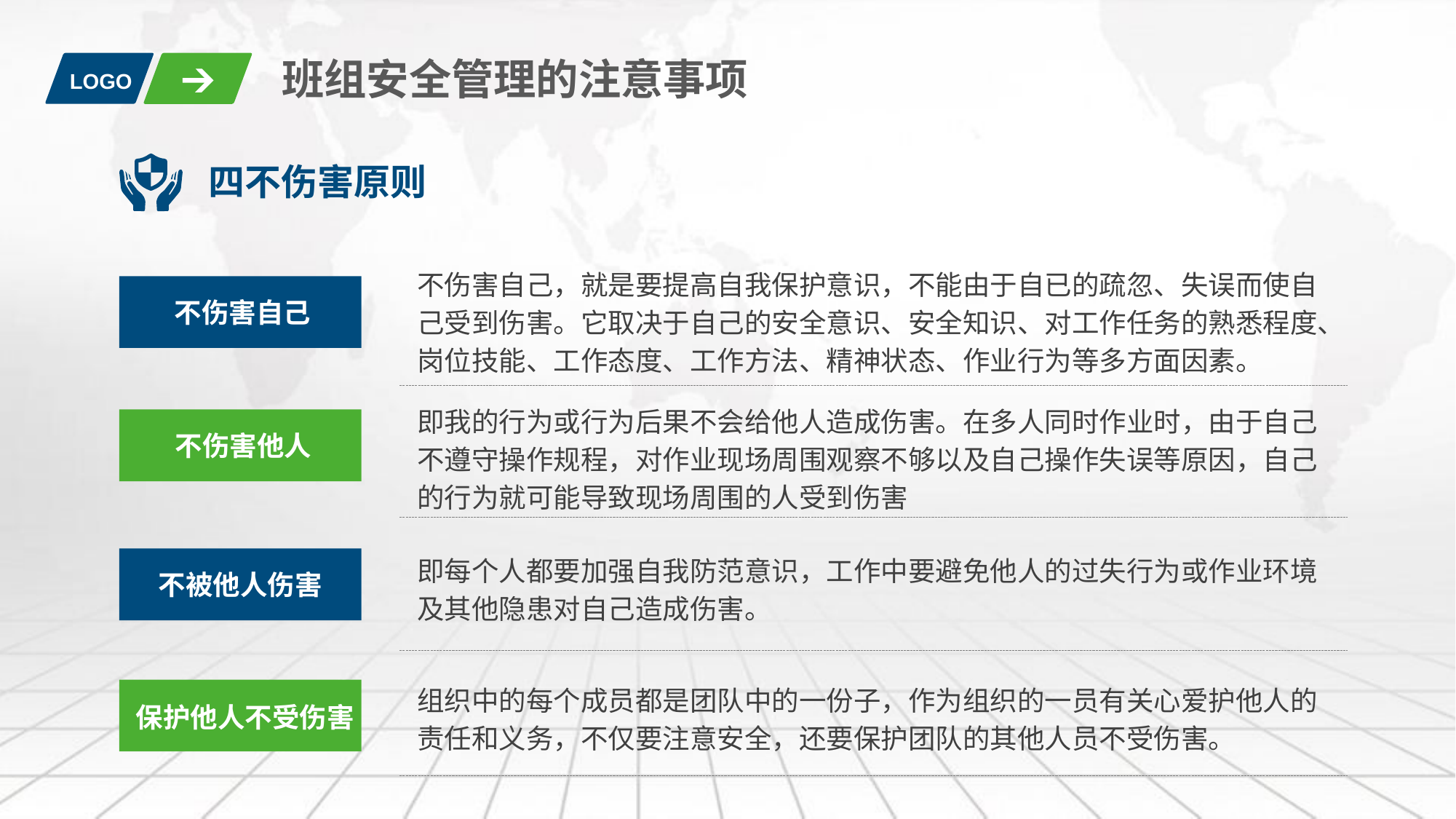

班组安全管理的注意事项

LOGO

四不伤害原则

不伤害自己，就是要提高自我保护意识，不能由于自已的疏忽、失误而使自己受到伤害。它取决于自己的安全意识、安全知识、对工作任务的熟悉程度、岗位技能、工作态度、工作方法、精神状态、作业行为等多方面因素。

不伤害自己
即我的行为或行为后果不会给他人造成伤害。在多人同时作业时，由于自己不遵守操作规程，对作业现场周围观察不够以及自己操作失误等原因，自己的行为就可能导致现场周围的人受到伤害

不伤害他人
即每个人都要加强自我防范意识，工作中要避免他人的过失行为或作业环境及其他隐患对自己造成伤害。

不被他人伤害
组织中的每个成员都是团队中的一份子，作为组织的一员有关心爱护他人的责任和义务，不仅要注意安全，还要保护团队的其他人员不受伤害。

保护他人不受伤害